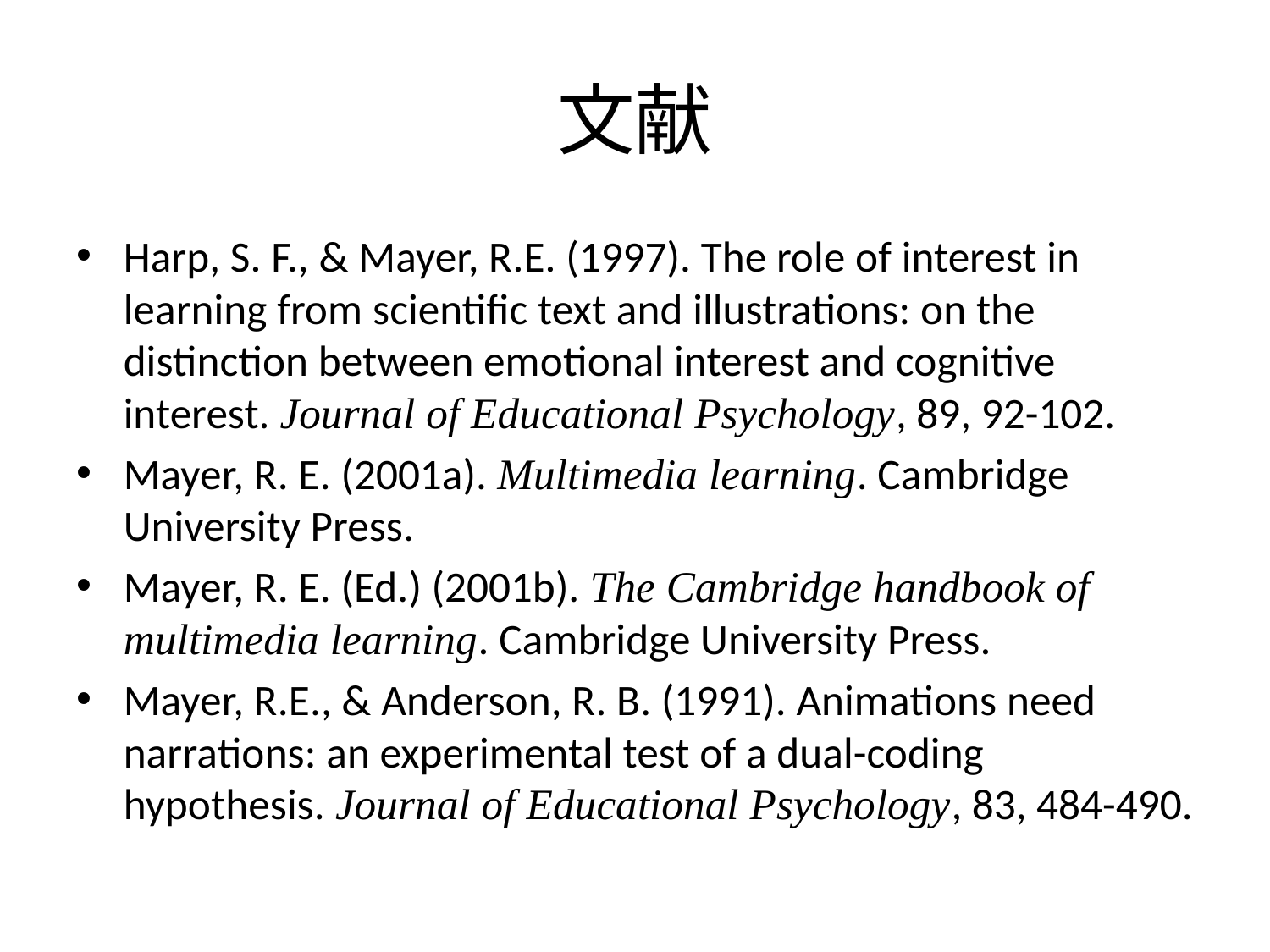

# 文献
Harp, S. F., & Mayer, R.E. (1997). The role of interest in learning from scientific text and illustrations: on the distinction between emotional interest and cognitive interest. Journal of Educational Psychology, 89, 92-102.
Mayer, R. E. (2001a). Multimedia learning. Cambridge University Press.
Mayer, R. E. (Ed.) (2001b). The Cambridge handbook of multimedia learning. Cambridge University Press.
Mayer, R.E., & Anderson, R. B. (1991). Animations need narrations: an experimental test of a dual-coding hypothesis. Journal of Educational Psychology, 83, 484-490.